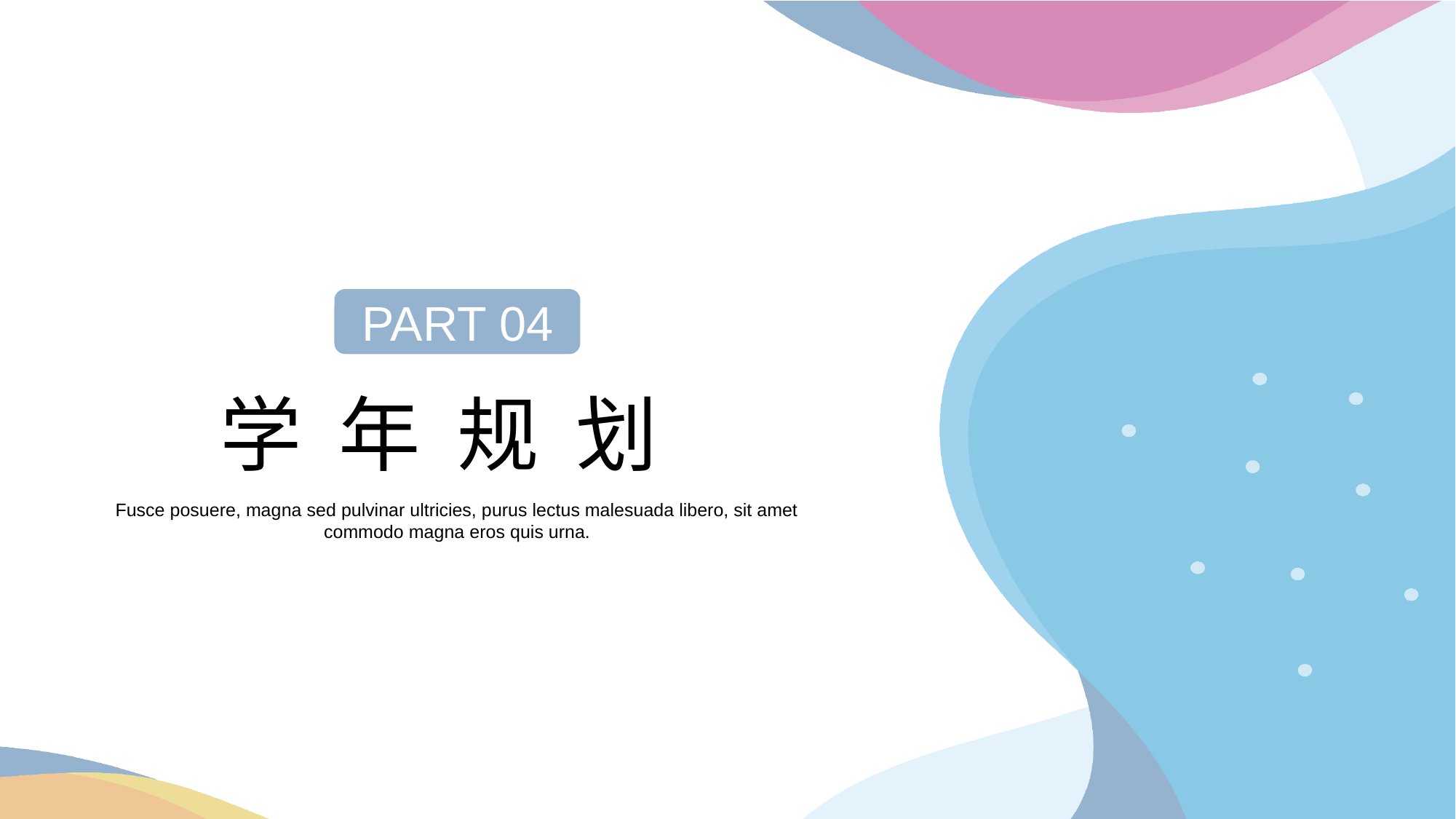

PART 04
学  年  规  划
Fusce posuere, magna sed pulvinar ultricies, purus lectus malesuada libero, sit amet commodo magna eros quis urna.